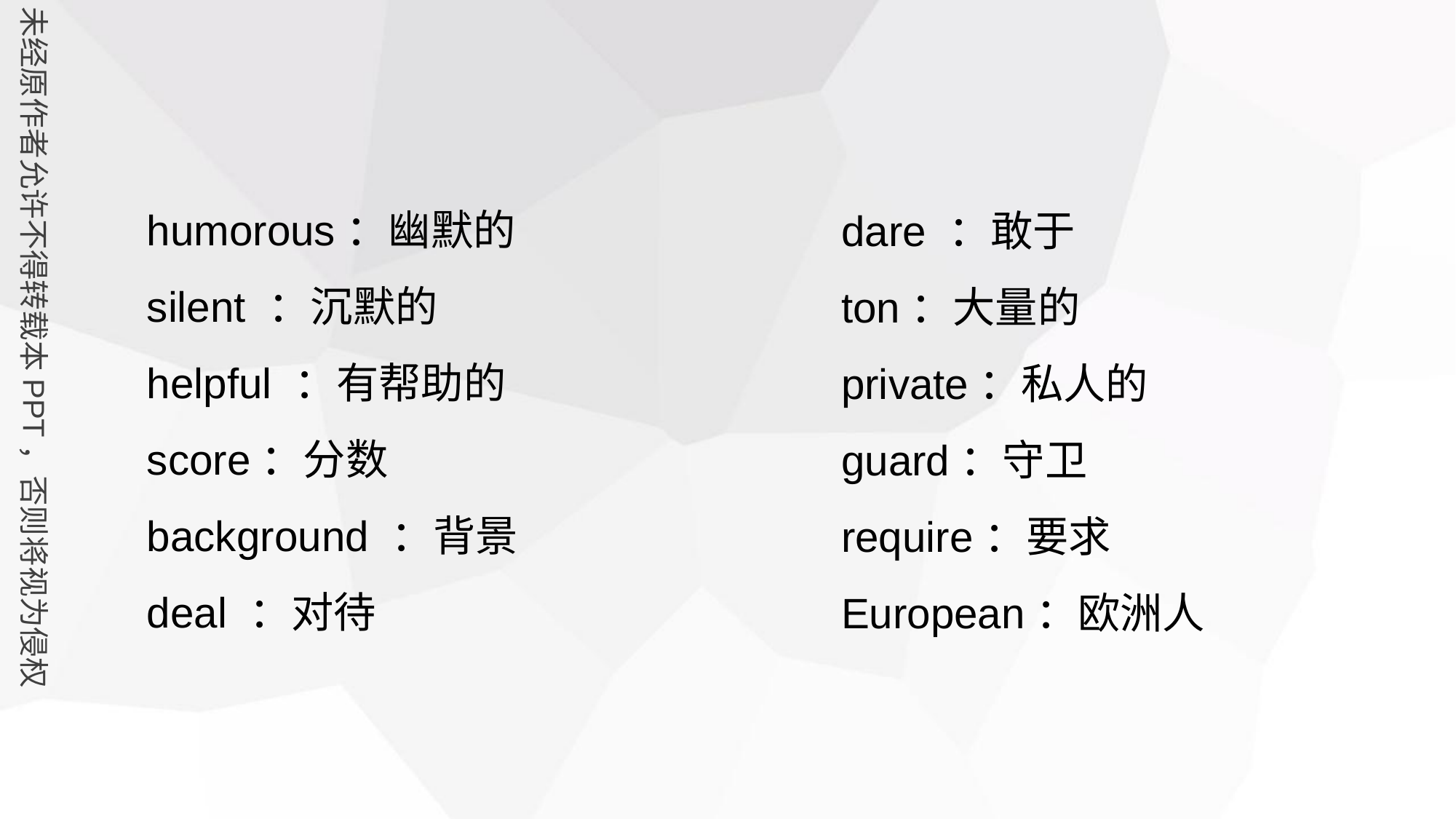

humorous：幽默的
silent ：沉默的
helpful ：有帮助的
score：分数
background ：背景
deal ：对待
dare ：敢于
ton：大量的
private：私人的
guard：守卫
require：要求
European：欧洲人